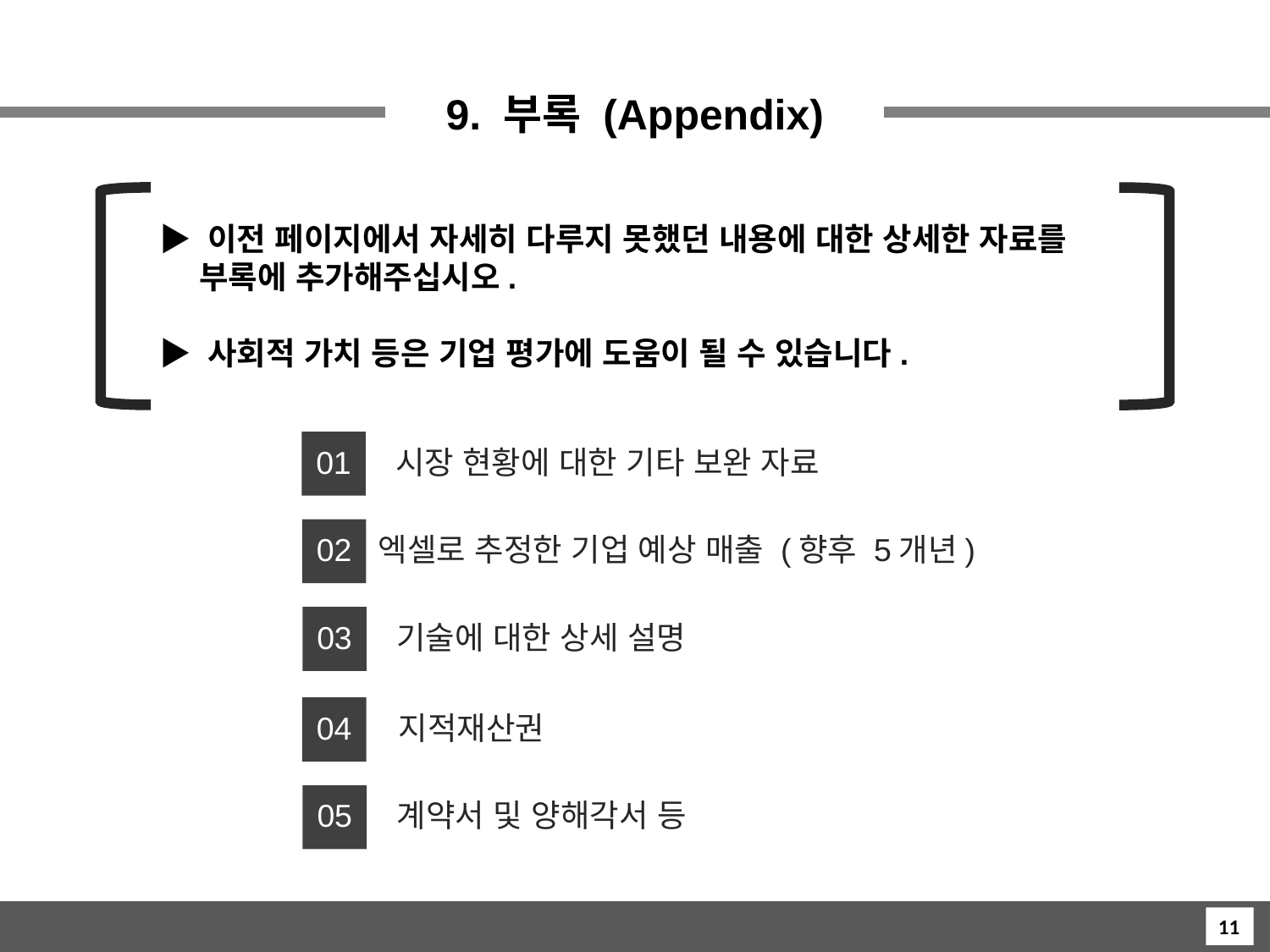

9. 부록 (Appendix)

▶ 이전 페이지에서 자세히 다루지 못했던 내용에 대한 상세한 자료를 부록에 추가해주십시오.

▶ 사회적 가치 등은 기업 평가에 도움이 될 수 있습니다.

01
시장 현황에 대한 기타 보완 자료

02
엑셀로 추정한 기업 예상 매출 (향후 5개년)

03
기술에 대한 상세 설명

04
지적재산권

05
계약서 및 양해각서 등

11